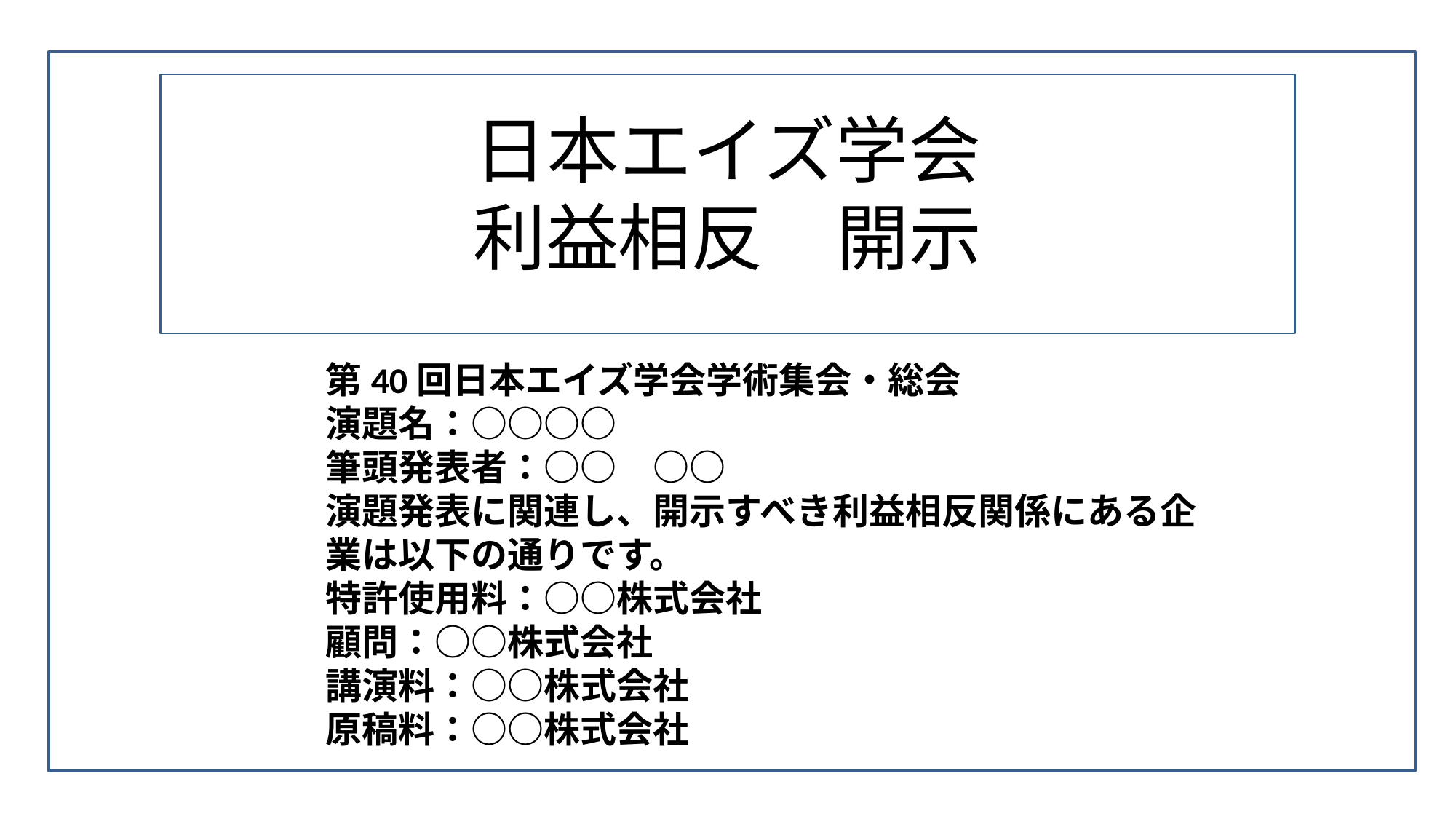

日本エイズ学会
利益相反　開示
第40回日本エイズ学会学術集会・総会
演題名：○○○○
筆頭発表者：○○　○○
演題発表に関連し、開示すべき利益相反関係にある企業は以下の通りです。
特許使用料：○○株式会社
顧問：○○株式会社
講演料：○○株式会社
原稿料：○○株式会社